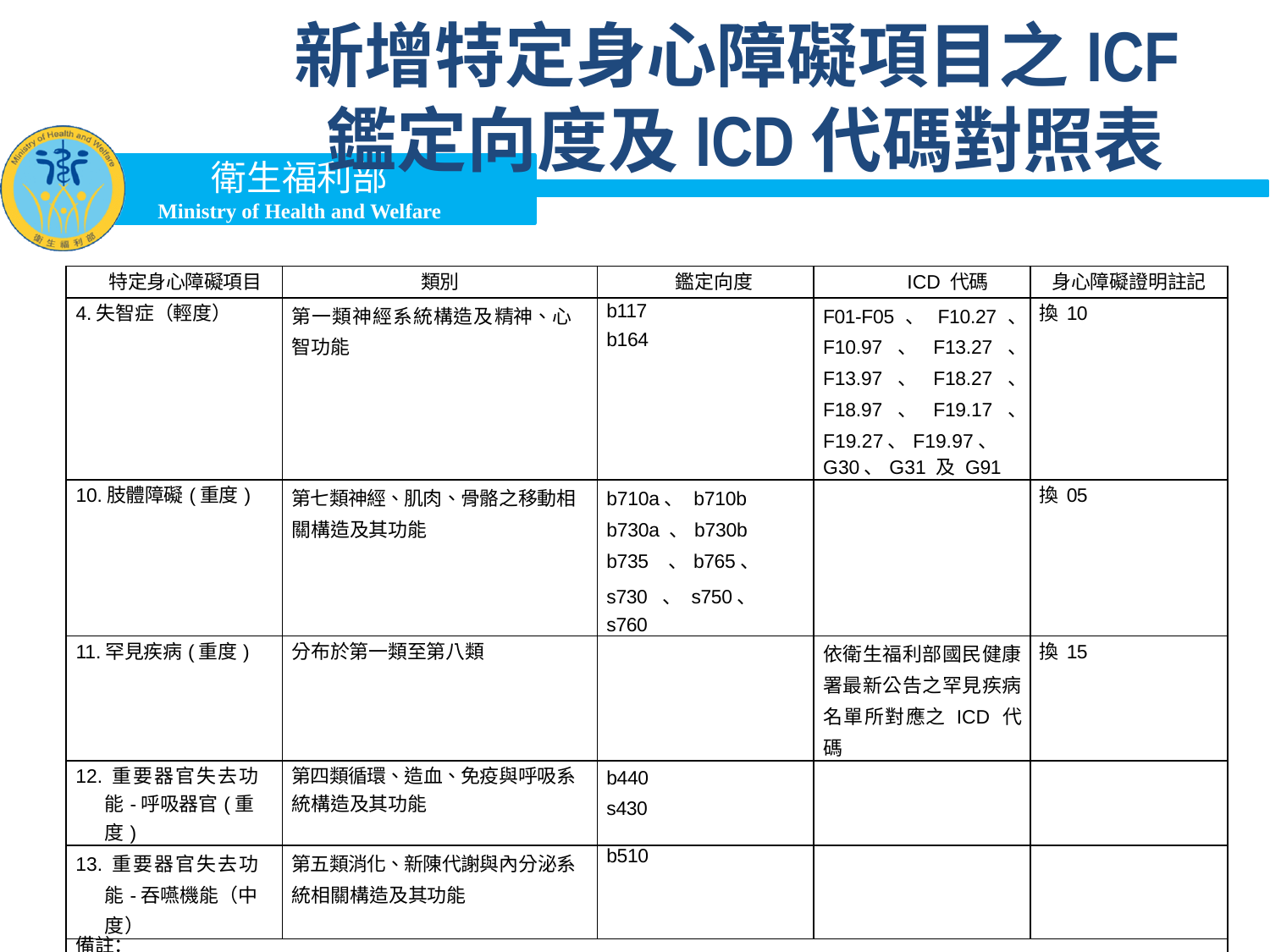

# 新增特定身心障礙項目之ICF鑑定向度及ICD代碼對照表
| 特定身心障礙項目 | 類別 | 鑑定向度 | ICD 代碼 | 身心障礙證明註記 |
| --- | --- | --- | --- | --- |
| 4.失智症（輕度） | 第一類神經系統構造及精神、心智功能 | b117 b164 | F01-F05、F10.27、 F10.97、F13.27、 F13.97、F18.27、 F18.97、F19.17、 F19.27、F19.97、 G30、G31 及 G91 | 換 10 |
| 10.肢體障礙(重度) | 第七類神經、肌肉、骨骼之移動相關構造及其功能 | b710a、 b710b b730a 、b730b b735 、b765、 s730 、 s750、 s760 |  | 換 05 |
| 11.罕見疾病(重度) | 分布於第一類至第八類 |  | 依衛生福利部國民健康署最新公告之罕見疾病名單所對應之 ICD 代碼 | 換 15 |
| 12. 重要器官失去功能-呼吸器官(重度) | 第四類循環、造血、免疫與呼吸系統構造及其功能 | b440 s430 |  |  |
| 13. 重要器官失去功能-吞嚥機能（中度） | 第五類消化、新陳代謝與內分泌系統相關構造及其功能 | b510 |  |  |
| 備註： 除項目 4 失智症之障礙等級為輕度以上，項目 13 重要器官失去功能-吞嚥機能之障礙等級為中度外，其餘項目依「外國人從事就業服務法第四十六條第一項第八款至第十一款工作資格及審查標準」第 18 條第 1 項第 1 款規定，障礙等級為重度以上。 「鑑定向度」欄位與「ICD 代碼」欄位均列有者，兩者均需符合。 上述項目倘若已符合「身心障礙證明註記」欄位資格，則毋須符合「鑑定向度」或「ICD 代碼」等欄位。 |  |  |  |  |